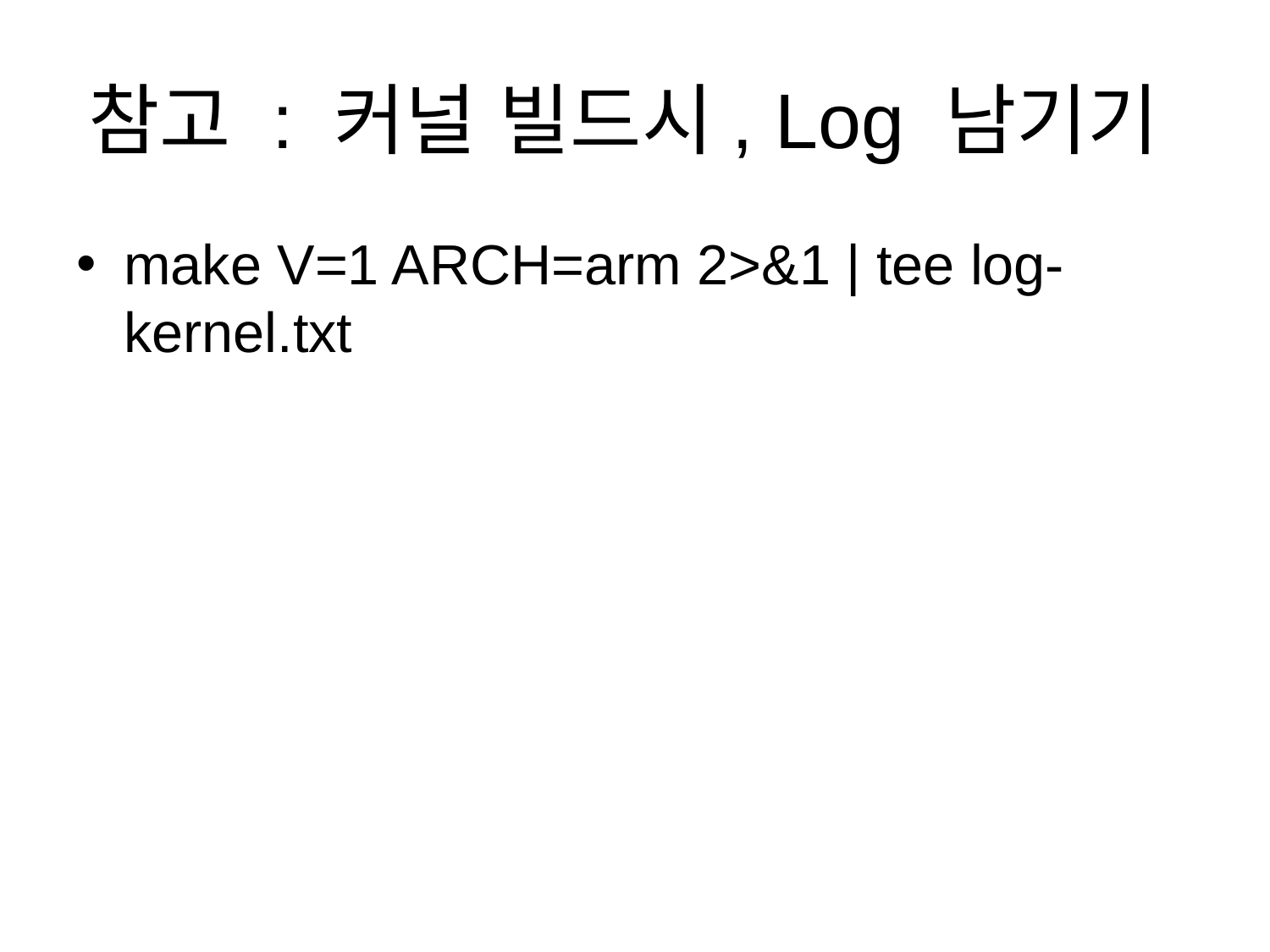

# 참고 : 커널 빌드시, Log 남기기
make V=1 ARCH=arm 2>&1 | tee log-kernel.txt